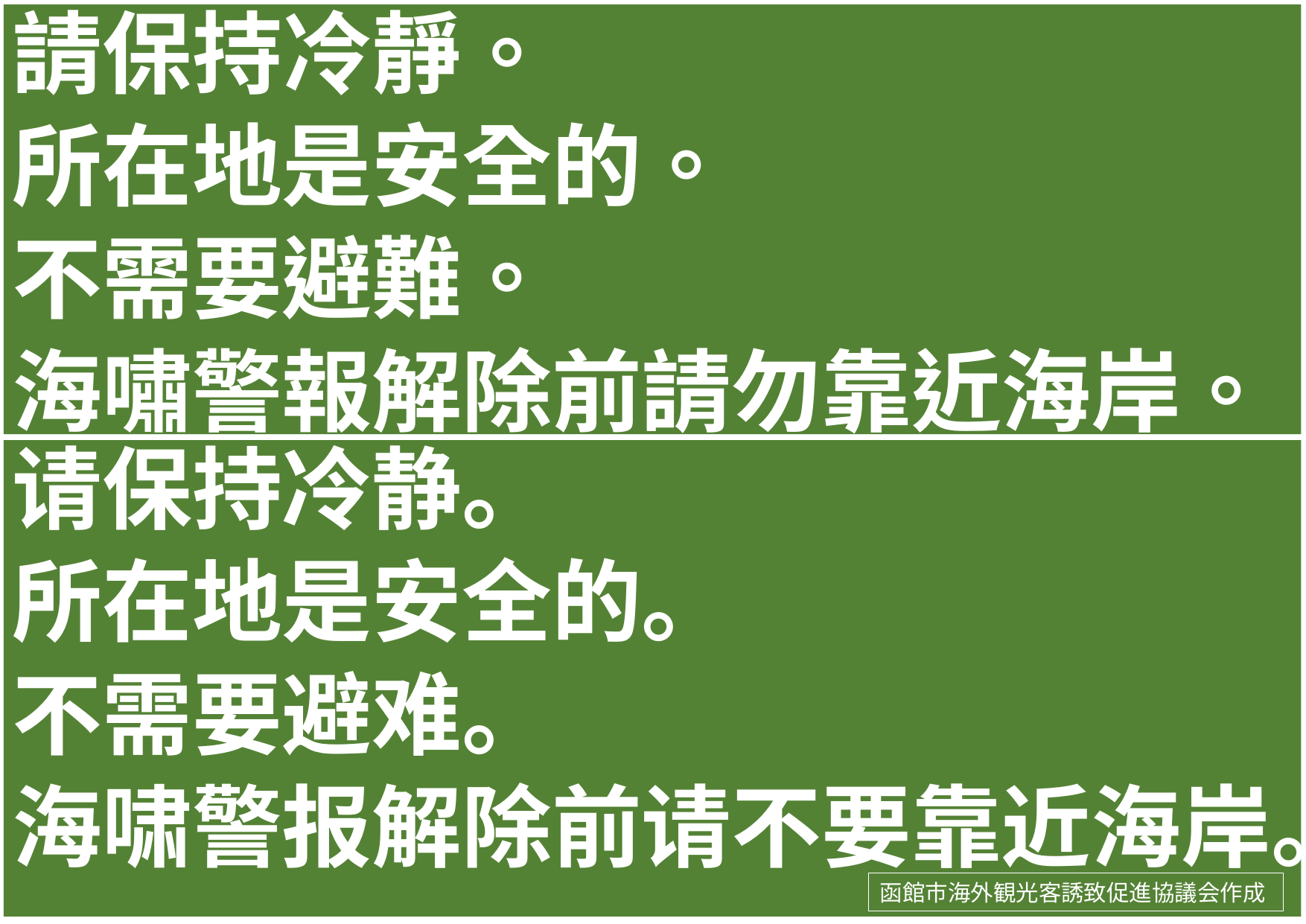

請保持冷靜。
所在地是安全的。
不需要避難。
海嘯警報解除前請勿靠近海岸。

请保持冷静。
所在地是安全的。
不需要避难。
海啸警报解除前请不要靠近海岸。
函館市海外観光客誘致促進協議会作成